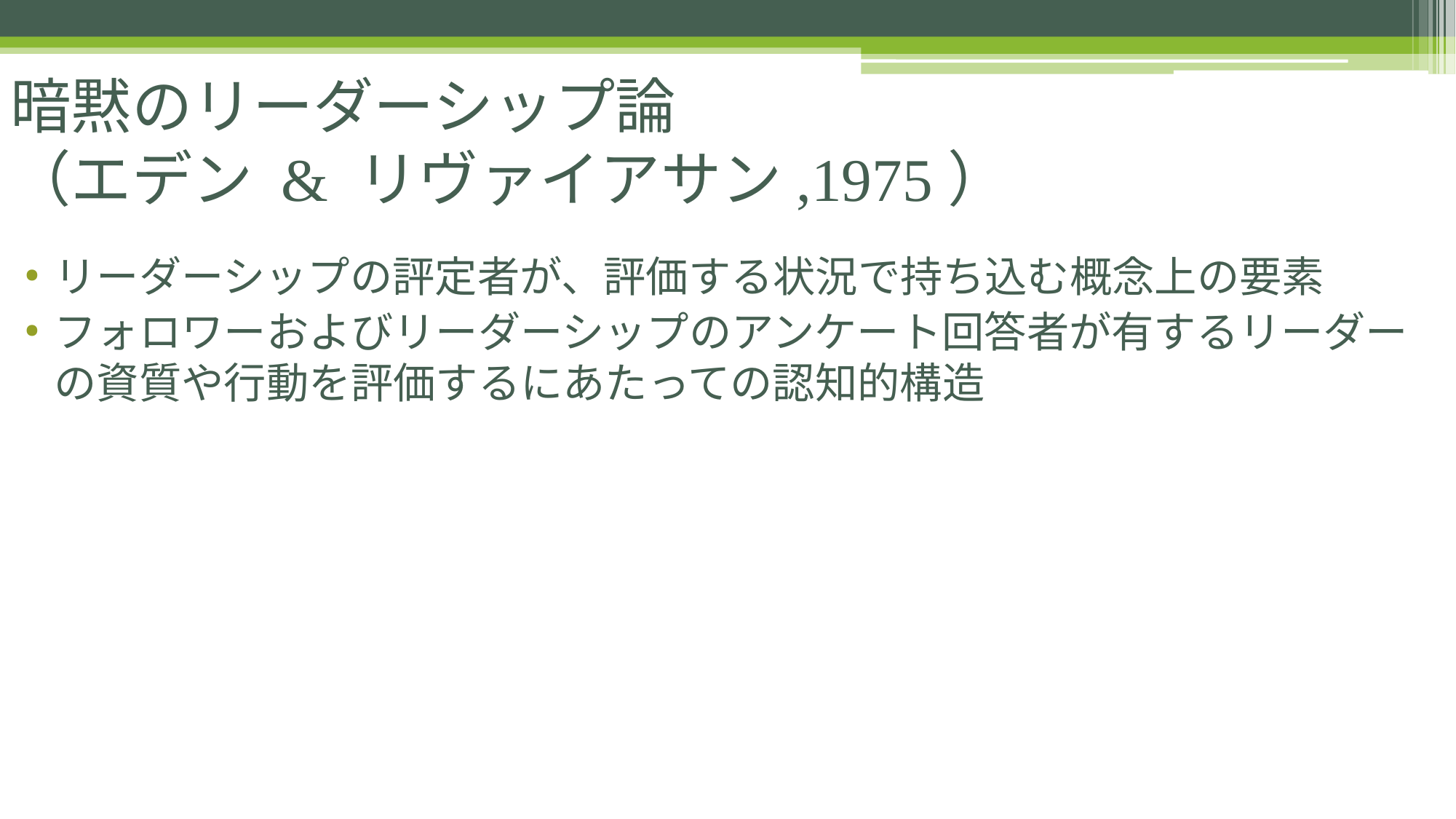

# 暗黙のリーダーシップ論 （エデン & リヴァイアサン,1975）
リーダーシップの評定者が、評価する状況で持ち込む概念上の要素
フォロワーおよびリーダーシップのアンケート回答者が有するリーダーの資質や行動を評価するにあたっての認知的構造